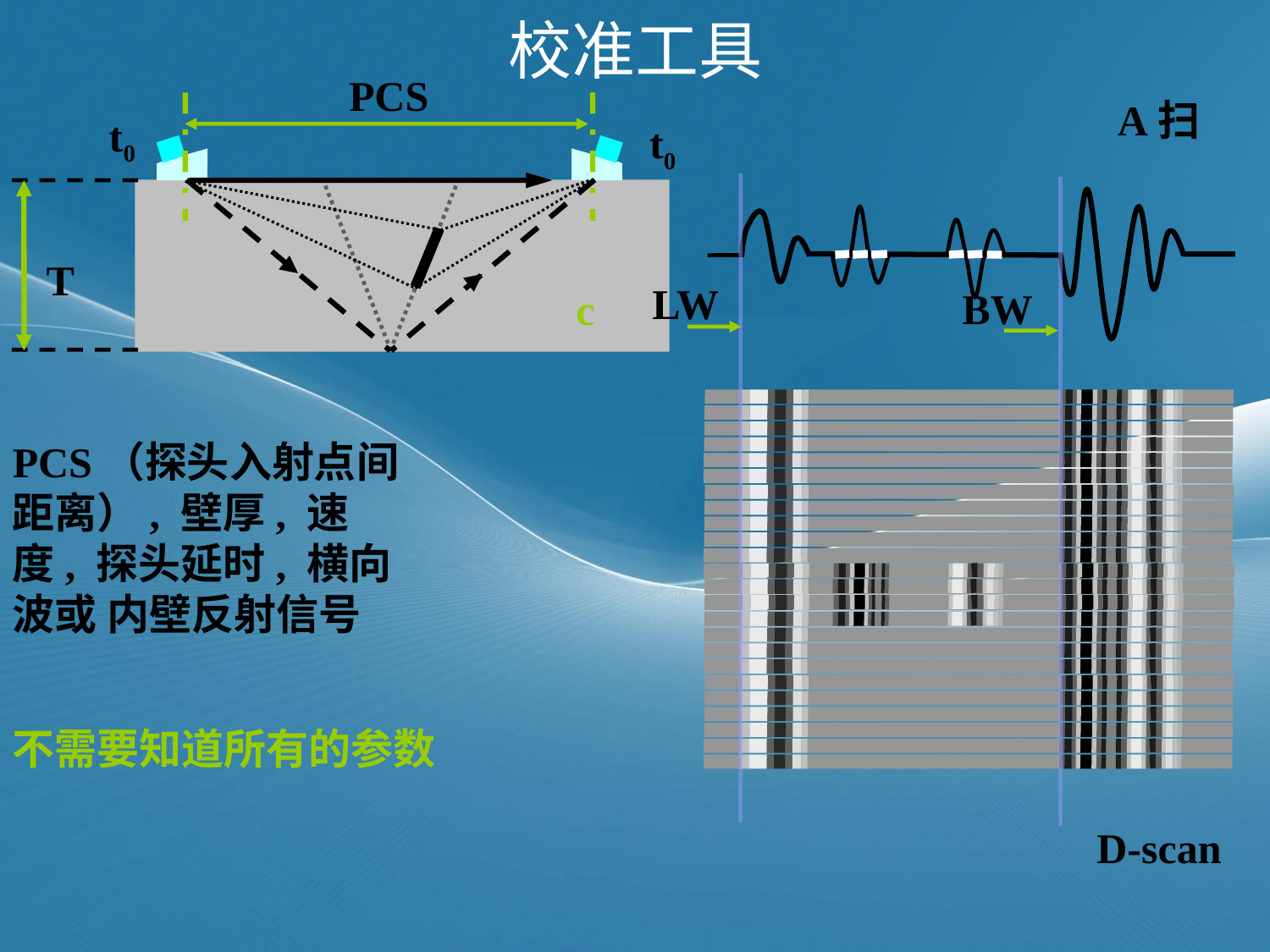

# 校准工具
PCS

A扫

t0
t0

LW

BW

T

c

PCS（探头入射点间距离）, 壁厚, 速度, 探头延时, 横向波或 内壁反射信号
不需要知道所有的参数
D-scan